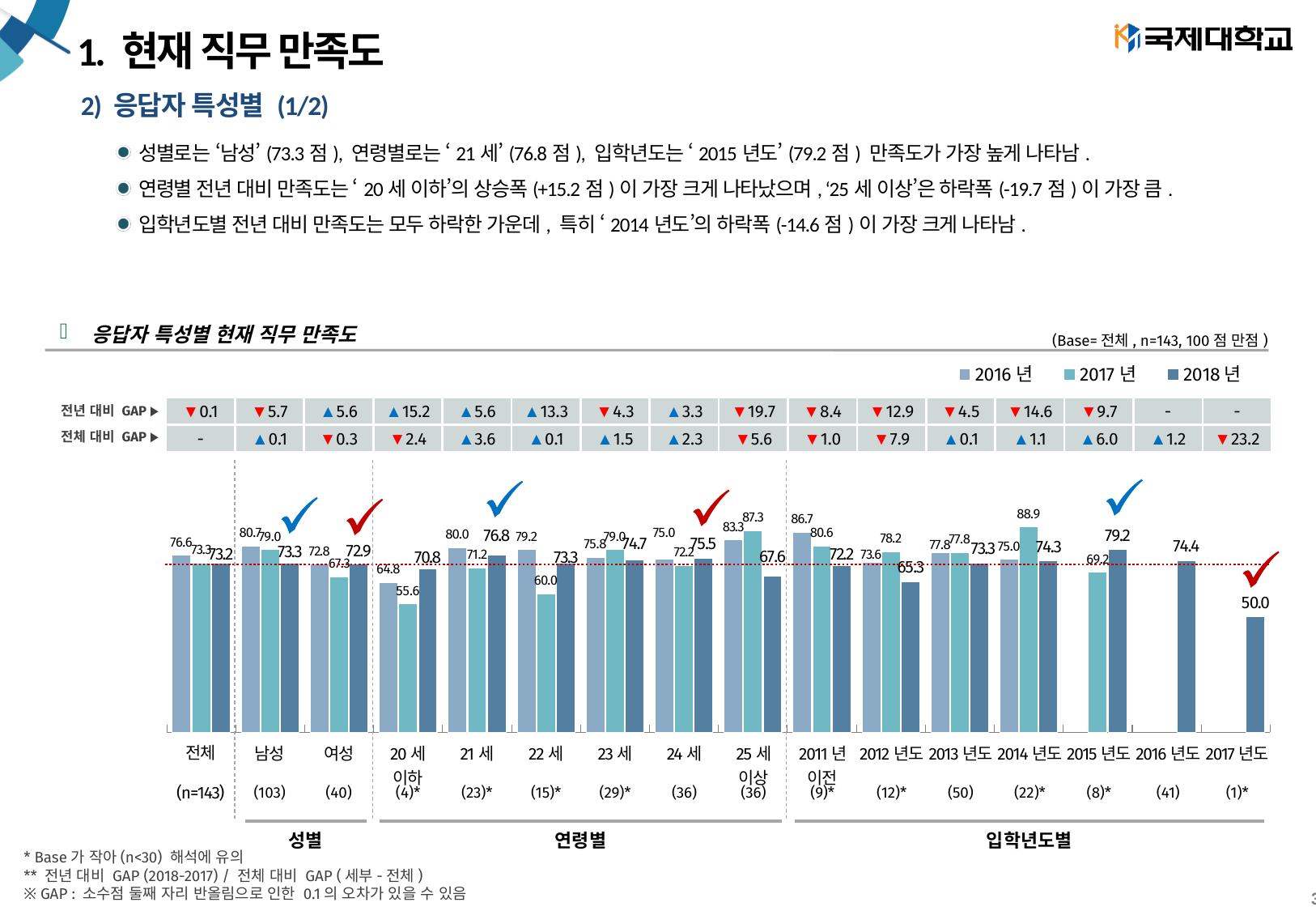

# 1. 현재 직무 만족도
2) 응답자 특성별 (1/2)
성별로는 ‘남성’(73.3점), 연령별로는 ‘21세’(76.8점), 입학년도는 ‘2015년도’(79.2점) 만족도가 가장 높게 나타남.
연령별 전년 대비 만족도는 ‘20세 이하’의 상승폭(+15.2점)이 가장 크게 나타났으며, ‘25세 이상’은 하락폭(-19.7점)이 가장 큼.
입학년도별 전년 대비 만족도는 모두 하락한 가운데, 특히 ‘2014년도’의 하락폭(-14.6점)이 가장 크게 나타남.
응답자 특성별 현재 직무 만족도
(Base=전체, n=143, 100점 만점)

### Chart

| Category | 2016년 | 2017년 | 2018년 |
|---|---|---|---|
| 전체 | 76.60256153846152 | 73.3 | 73.2 |
| 남성 | 80.66666000000001 | 79.0 | 73.30388349514563 |
| 여성 | 72.83950740740741 | 67.3 | 72.92000000000002 |
| 20세 이하 | 64.81482222222222 | 55.6 | 70.825 |
| 21세 | 80.0 | 71.2 | 76.81304347826087 |
| 22세 | 79.16665 | 60.0 | 73.34666666666666 |
| 23세 | 75.75757272727273 | 79.0 | 74.71379310344827 |
| 24세 | 75.0 | 72.2 | 75.46666666666668 |
| 25세 이상 | 83.33332857142857 | 87.3 | 67.59444444444446 |
| 2011년 이전 | 86.66666000000001 | 80.6 | 72.22222222222223 |
| 2012년도 | 73.6111 | 78.2 | 65.27499999999999 |
| 2013년도 | 77.77776666666666 | 77.8 | 73.33600000000003 |
| 2014년도 | 75.00000333333332 | 88.9 | 74.25000000000001 |
| 2015년도 | None | 69.2 | 79.1625 |
| 2016년도 | None | None | 74.39512195121954 |
| 2017년도 | None | None | 50.0 |
| ▼0.1 | ▼5.7 | ▲5.6 | ▲15.2 | ▲5.6 | ▲13.3 | ▼4.3 | ▲3.3 | ▼19.7 | ▼8.4 | ▼12.9 | ▼4.5 | ▼14.6 | ▼9.7 | - | - |
| --- | --- | --- | --- | --- | --- | --- | --- | --- | --- | --- | --- | --- | --- | --- | --- |
| - | ▲0.1 | ▼0.3 | ▼2.4 | ▲3.6 | ▲0.1 | ▲1.5 | ▲2.3 | ▼5.6 | ▼1.0 | ▼7.9 | ▲0.1 | ▲1.1 | ▲6.0 | ▲1.2 | ▼23.2 |
전년 대비 GAP ▶
전체 대비 GAP ▶

| 전체 | 남성 | 여성 | 20세 이하 | 21세 | 22세 | 23세 | 24세 | 25세 이상 | 2011년 이전 | 2012년도 | 2013년도 | 2014년도 | 2015년도 | 2016년도 | 2017년도 |
| --- | --- | --- | --- | --- | --- | --- | --- | --- | --- | --- | --- | --- | --- | --- | --- |
| (n=143) | (103) | (40) | (4)\* | (23)\* | (15)\* | (29)\* | (36) | (36) | (9)\* | (12)\* | (50) | (22)\* | (8)\* | (41) | (1)\* |
| 성별 |
| --- |
| 연령별 |
| --- |
| 입학년도별 |
| --- |
* Base가 작아(n<30) 해석에 유의
** 전년 대비 GAP (2018-2017) / 전체 대비 GAP (세부-전체)
※ GAP : 소수점 둘째 자리 반올림으로 인한 0.1의 오차가 있을 수 있음